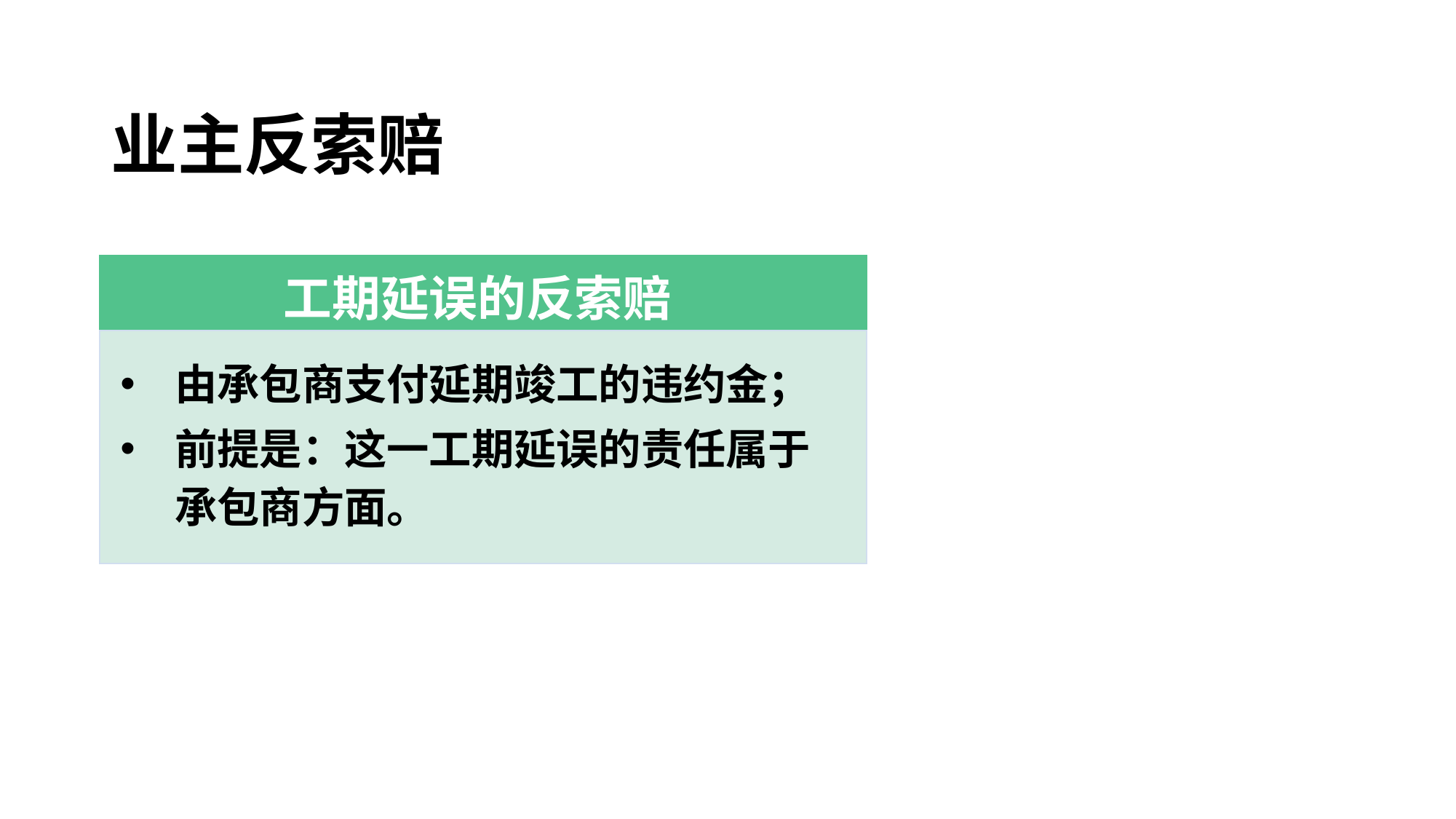

# 业主反索赔
工期延误的反索赔
由承包商支付延期竣工的违约金；
前提是：这一工期延误的责任属于承包商方面。